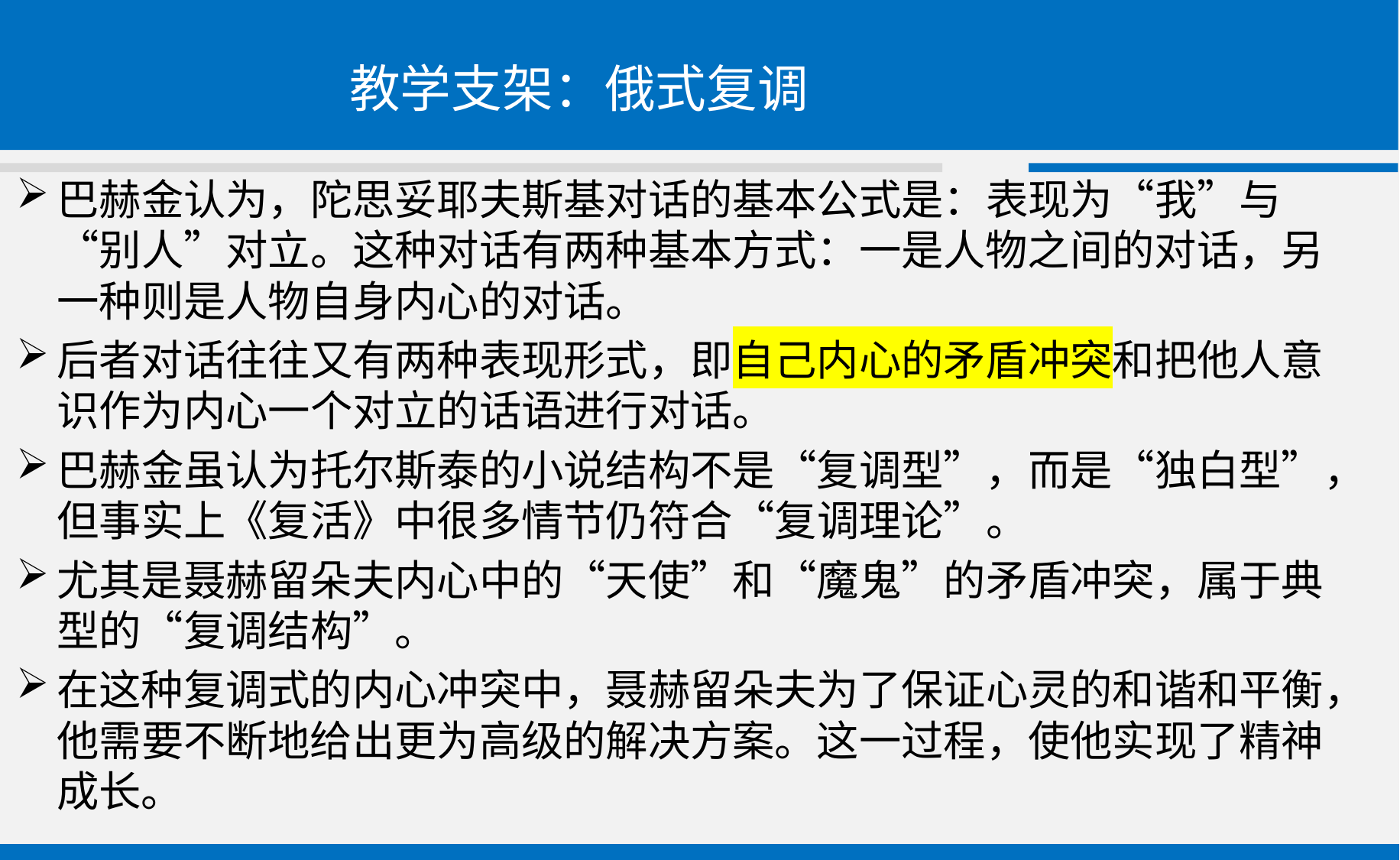

教学支架：俄式复调
巴赫金认为，陀思妥耶夫斯基对话的基本公式是：表现为“我”与“别人”对立。这种对话有两种基本方式：一是人物之间的对话，另一种则是人物自身内心的对话。
后者对话往往又有两种表现形式，即自己内心的矛盾冲突和把他人意识作为内心一个对立的话语进行对话。
巴赫金虽认为托尔斯泰的小说结构不是“复调型”，而是“独白型”，但事实上《复活》中很多情节仍符合“复调理论”。
尤其是聂赫留朵夫内心中的“天使”和“魔鬼”的矛盾冲突，属于典型的“复调结构”。
在这种复调式的内心冲突中，聂赫留朵夫为了保证心灵的和谐和平衡，他需要不断地给出更为高级的解决方案。这一过程，使他实现了精神成长。